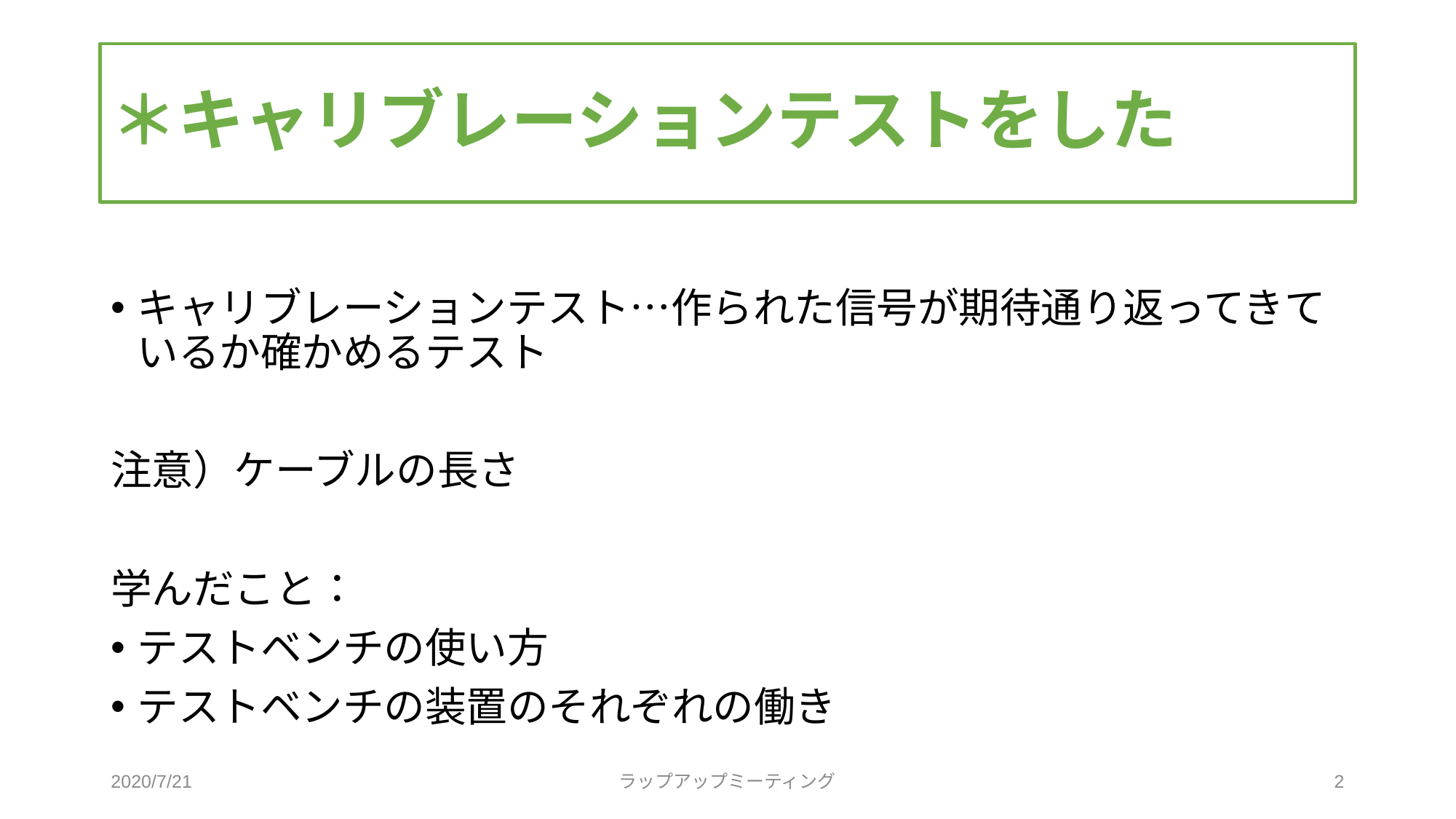

# ＊キャリブレーションテストをした

キャリブレーションテスト…作られた信号が期待通り返ってきているか確かめるテスト

注意）ケーブルの長さ

学んだこと：
テストベンチの使い方
テストベンチの装置のそれぞれの働き
2020/7/21
ラップアップミーティング
2